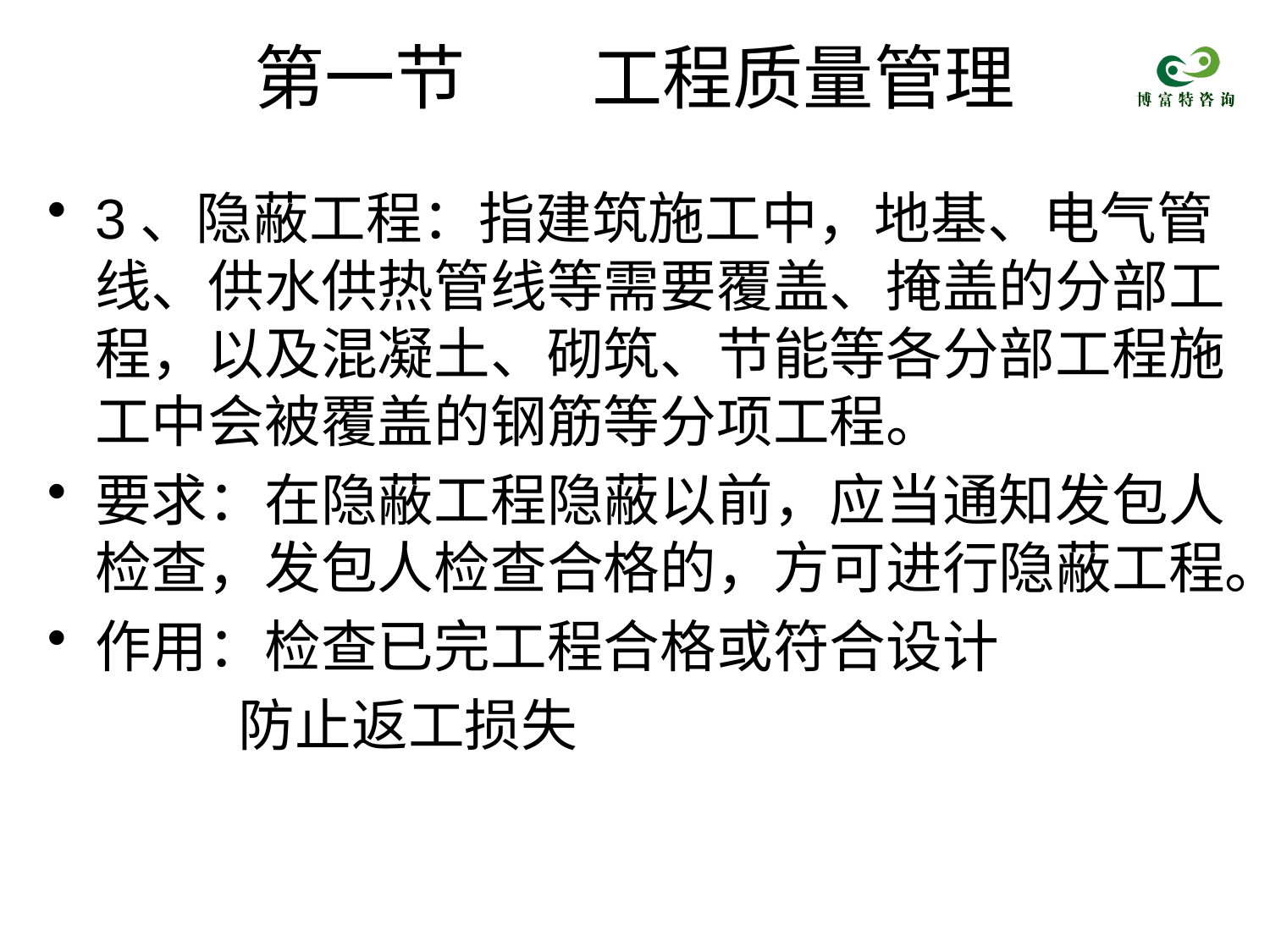

# 第一节        工程质量管理
3、隐蔽工程：指建筑施工中，地基、电气管线、供水供热管线等需要覆盖、掩盖的分部工程，以及混凝土、砌筑、节能等各分部工程施工中会被覆盖的钢筋等分项工程。
要求：在隐蔽工程隐蔽以前，应当通知发包人检查，发包人检查合格的，方可进行隐蔽工程。
作用：检查已完工程合格或符合设计
              防止返工损失